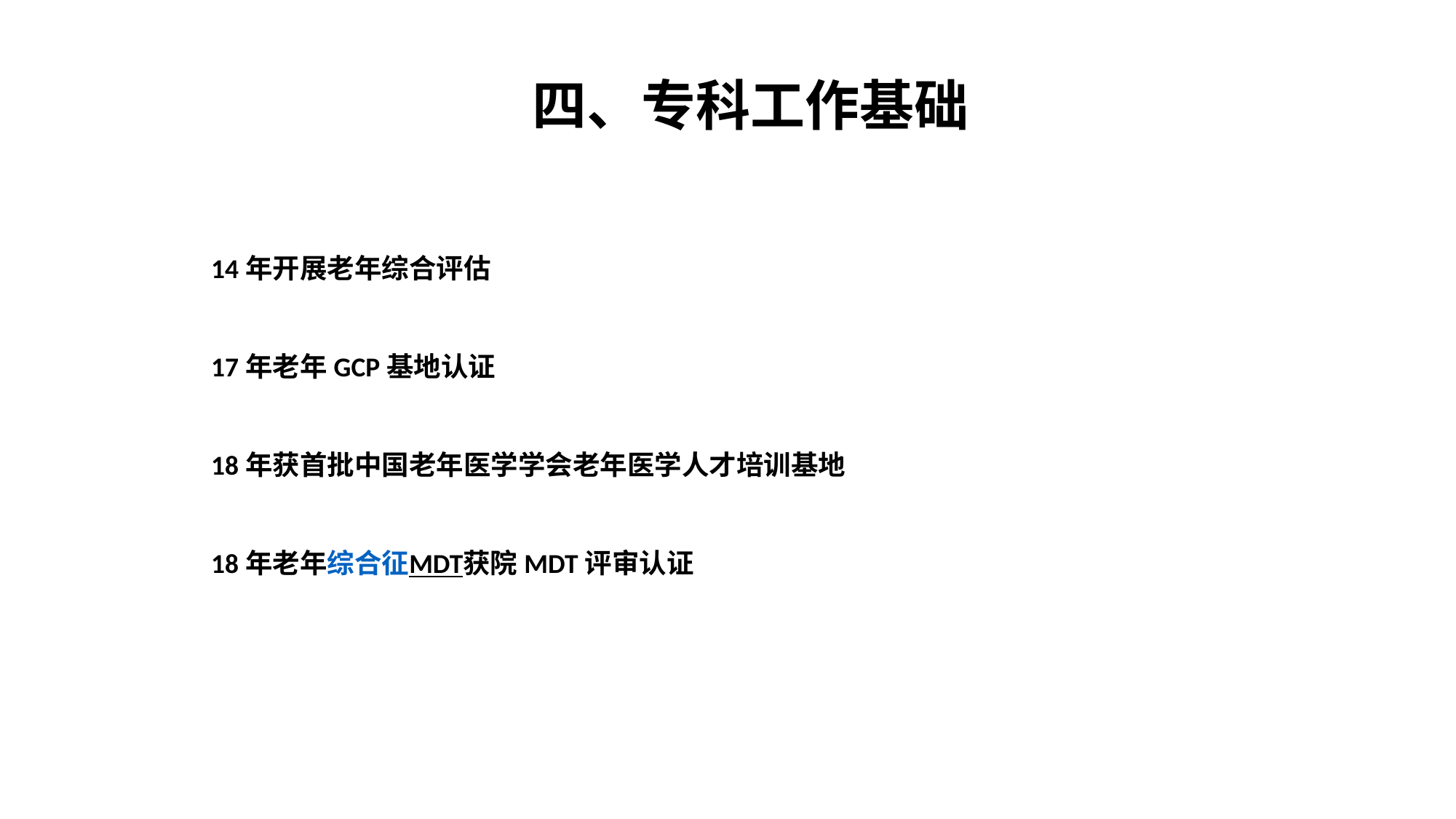

四、专科工作基础

14年开展老年综合评估

17年老年GCP基地认证

18年获首批中国老年医学学会老年医学人才培训基地

18年老年综合征MDT获院MDT评审认证